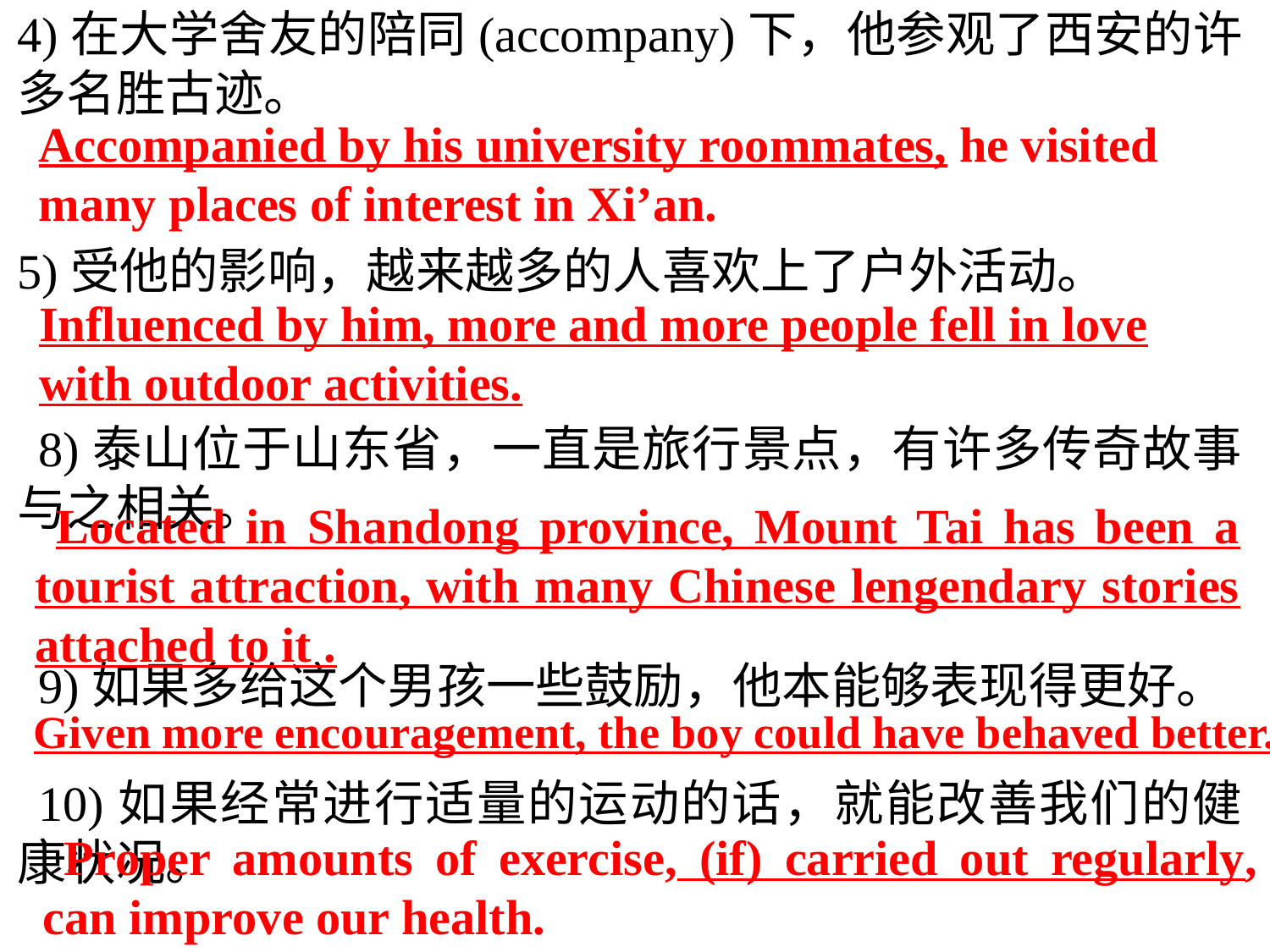

4)在大学舍友的陪同(accompany)下，他参观了西安的许多名胜古迹。

5)受他的影响，越来越多的人喜欢上了户外活动。

8)泰山位于山东省，一直是旅行景点，有许多传奇故事与之相关。

9)如果多给这个男孩一些鼓励，他本能够表现得更好。

10)如果经常进行适量的运动的话，就能改善我们的健康状况。

Accompanied by his university roommates, he visited
many places of interest in Xi’an.
Influenced by him, more and more people fell in love
with outdoor activities.
Located in Shandong province, Mount Tai has been a tourist attraction, with many Chinese lengendary stories attached to it .
Given more encouragement, the boy could have behaved better.
Proper amounts of exercise, (if) carried out regularly, can improve our health.